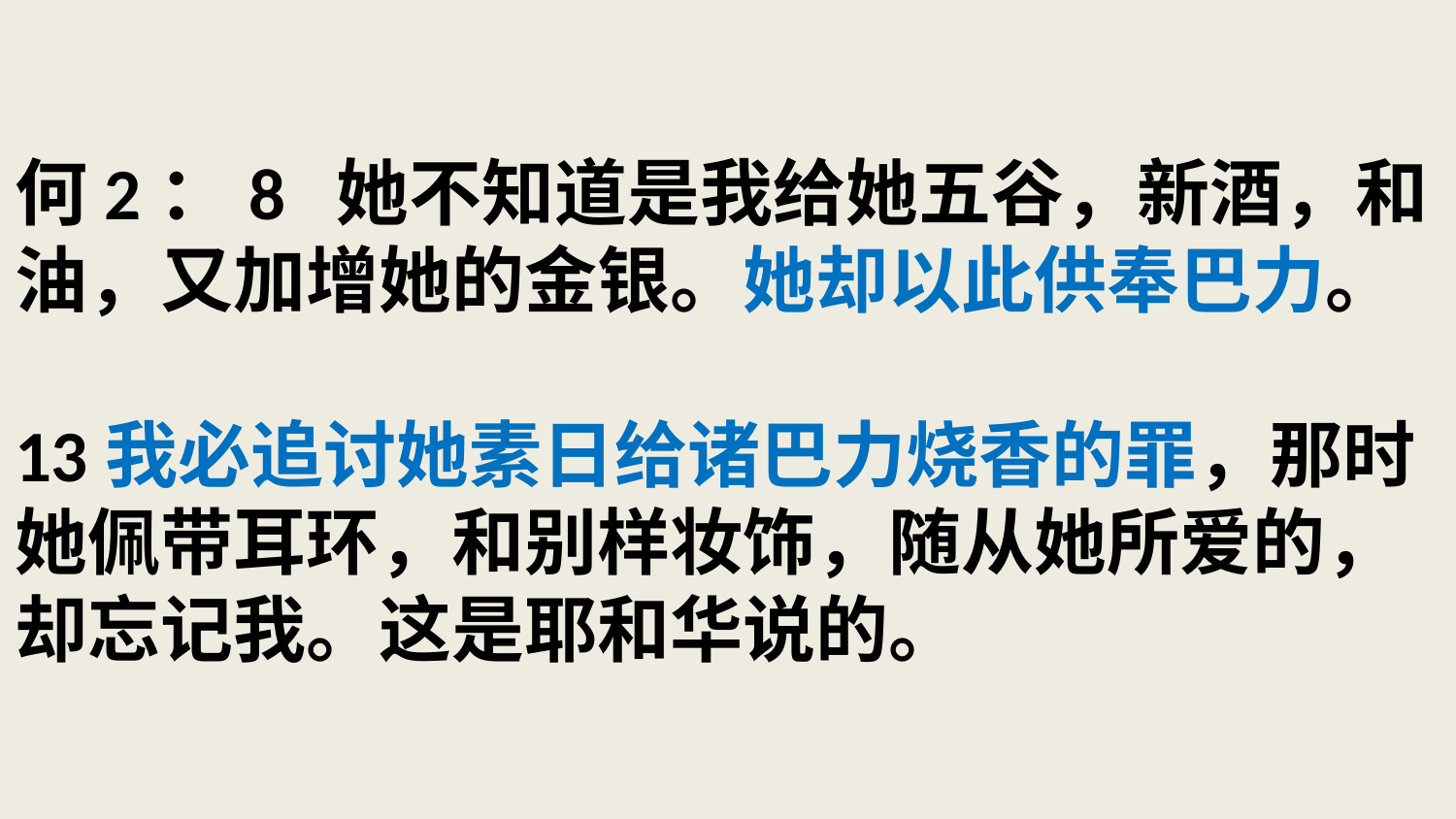

# 何2：8  她不知道是我给她五谷，新酒，和油，又加增她的金银。她却以此供奉巴力。 13我必追讨她素日给诸巴力烧香的罪，那时她佩带耳环，和别样妆饰，随从她所爱的，却忘记我。这是耶和华说的。